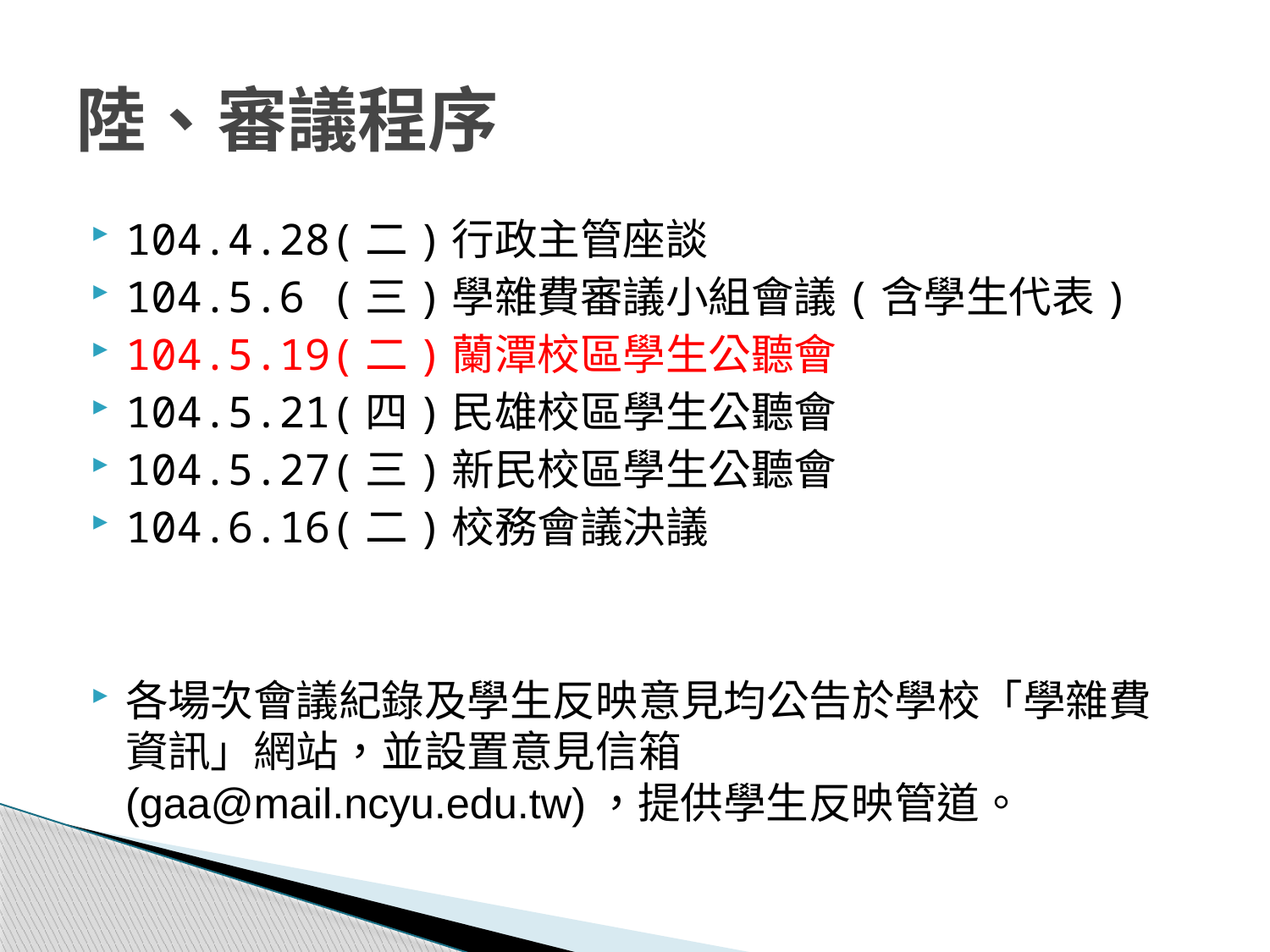

# 陸、審議程序
104.4.28(二)行政主管座談
104.5.6 (三)學雜費審議小組會議(含學生代表)
104.5.19(二)蘭潭校區學生公聽會
104.5.21(四)民雄校區學生公聽會
104.5.27(三)新民校區學生公聽會
104.6.16(二)校務會議決議

各場次會議紀錄及學生反映意見均公告於學校「學雜費資訊」網站，並設置意見信箱(gaa@mail.ncyu.edu.tw)，提供學生反映管道。